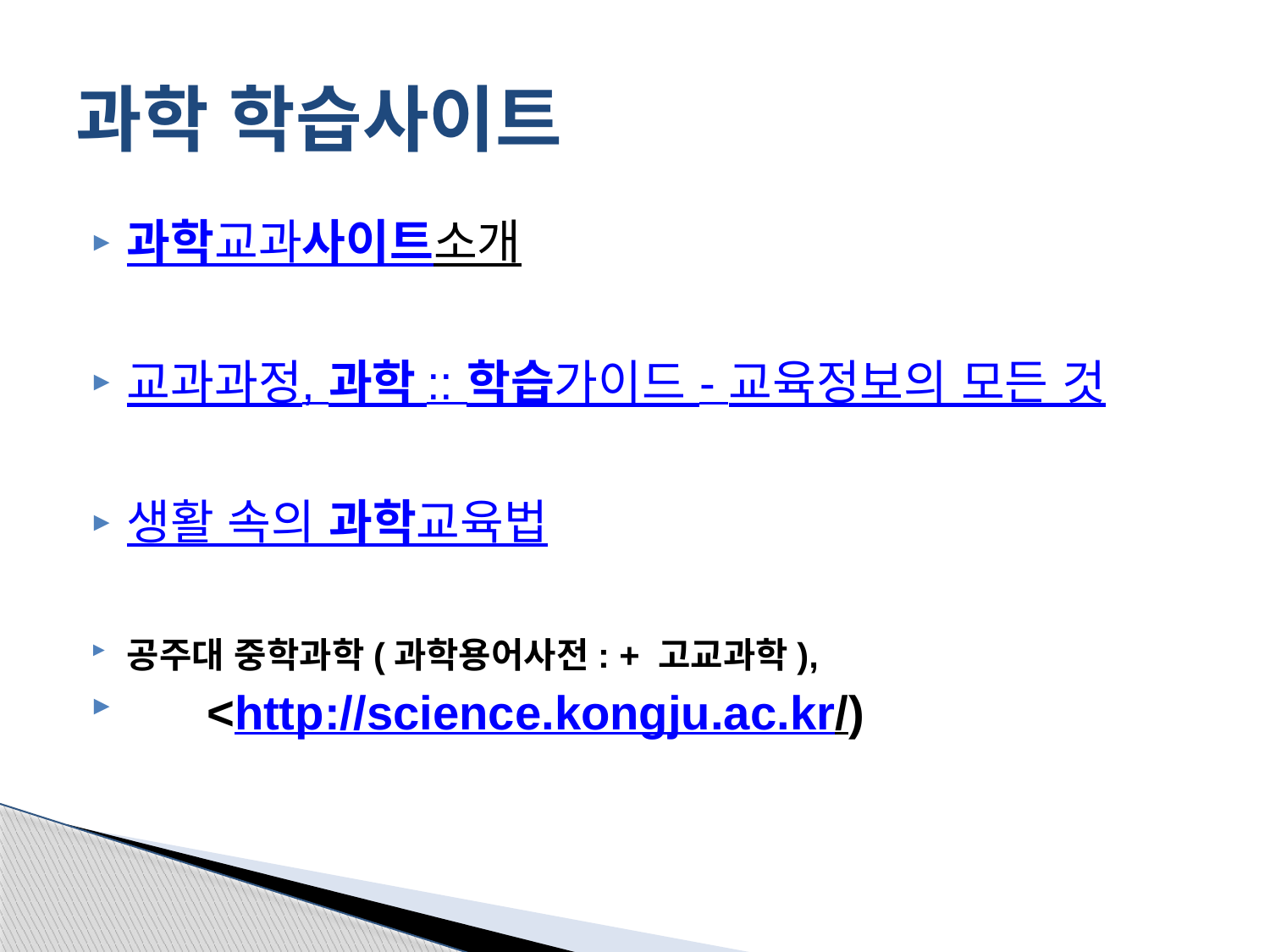

# 과학 학습사이트
과학교과사이트소개

교과과정, 과학 :: 학습가이드 - 교육정보의 모든 것

생활 속의 과학교육법

공주대 중학과학(과학용어사전: + 고교과학),
      <http://science.kongju.ac.kr/)